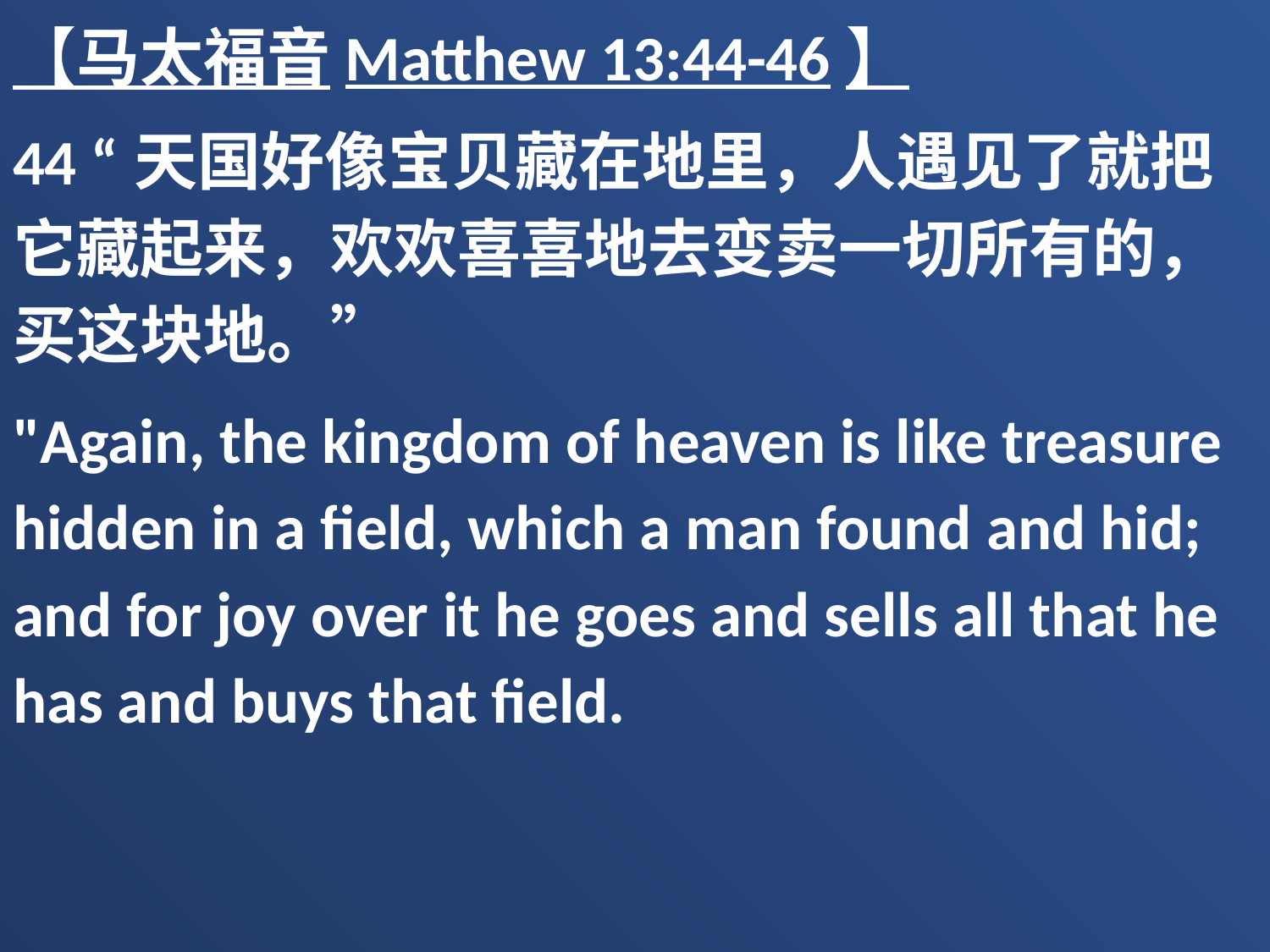

【马太福音Matthew 13:44-46】
44 “天国好像宝贝藏在地里，人遇见了就把它藏起来，欢欢喜喜地去变卖一切所有的，买这块地。”
"Again, the kingdom of heaven is like treasure hidden in a field, which a man found and hid; and for joy over it he goes and sells all that he has and buys that field.